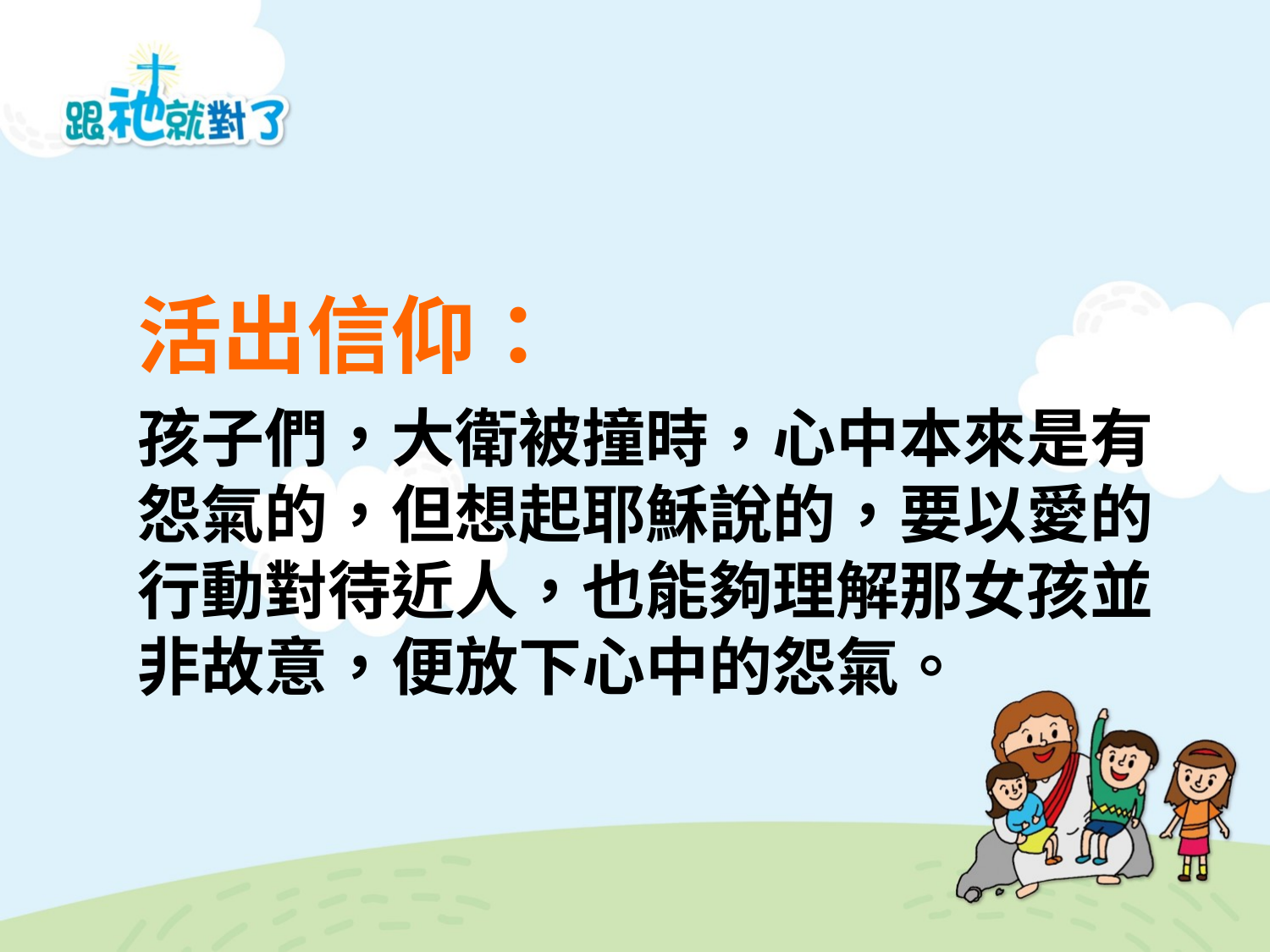

活出信仰：
孩子們，大衛被撞時，心中本來是有怨氣的，但想起耶穌說的，要以愛的行動對待近人，也能夠理解那女孩並非故意，便放下心中的怨氣。